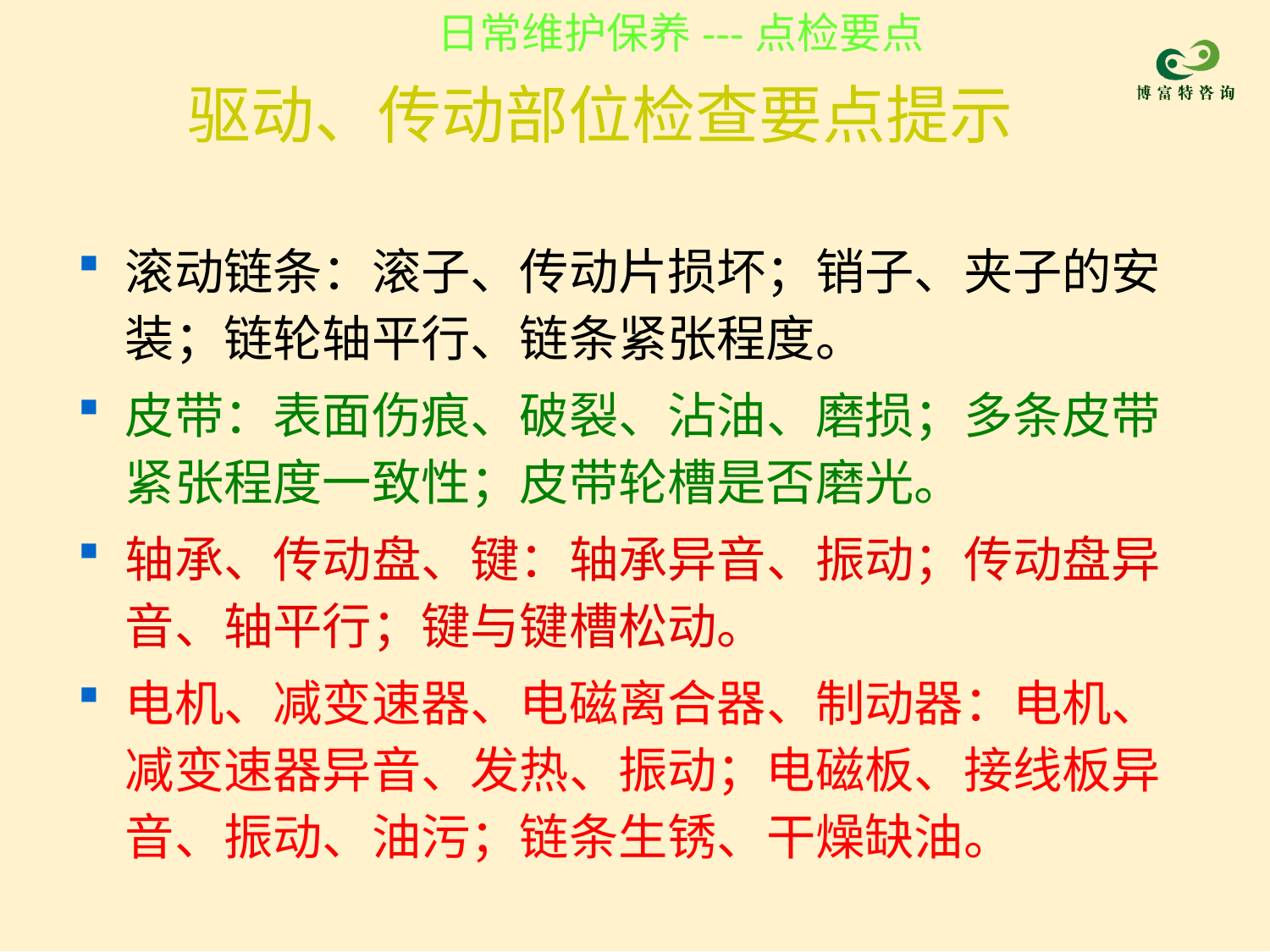

日常维护保养---点检要点
# 驱动、传动部位检查要点提示
滚动链条：滚子、传动片损坏；销子、夹子的安装；链轮轴平行、链条紧张程度。
皮带：表面伤痕、破裂、沾油、磨损；多条皮带紧张程度一致性；皮带轮槽是否磨光。
轴承、传动盘、键：轴承异音、振动；传动盘异音、轴平行；键与键槽松动。
电机、减变速器、电磁离合器、制动器：电机、减变速器异音、发热、振动；电磁板、接线板异音、振动、油污；链条生锈、干燥缺油。
23